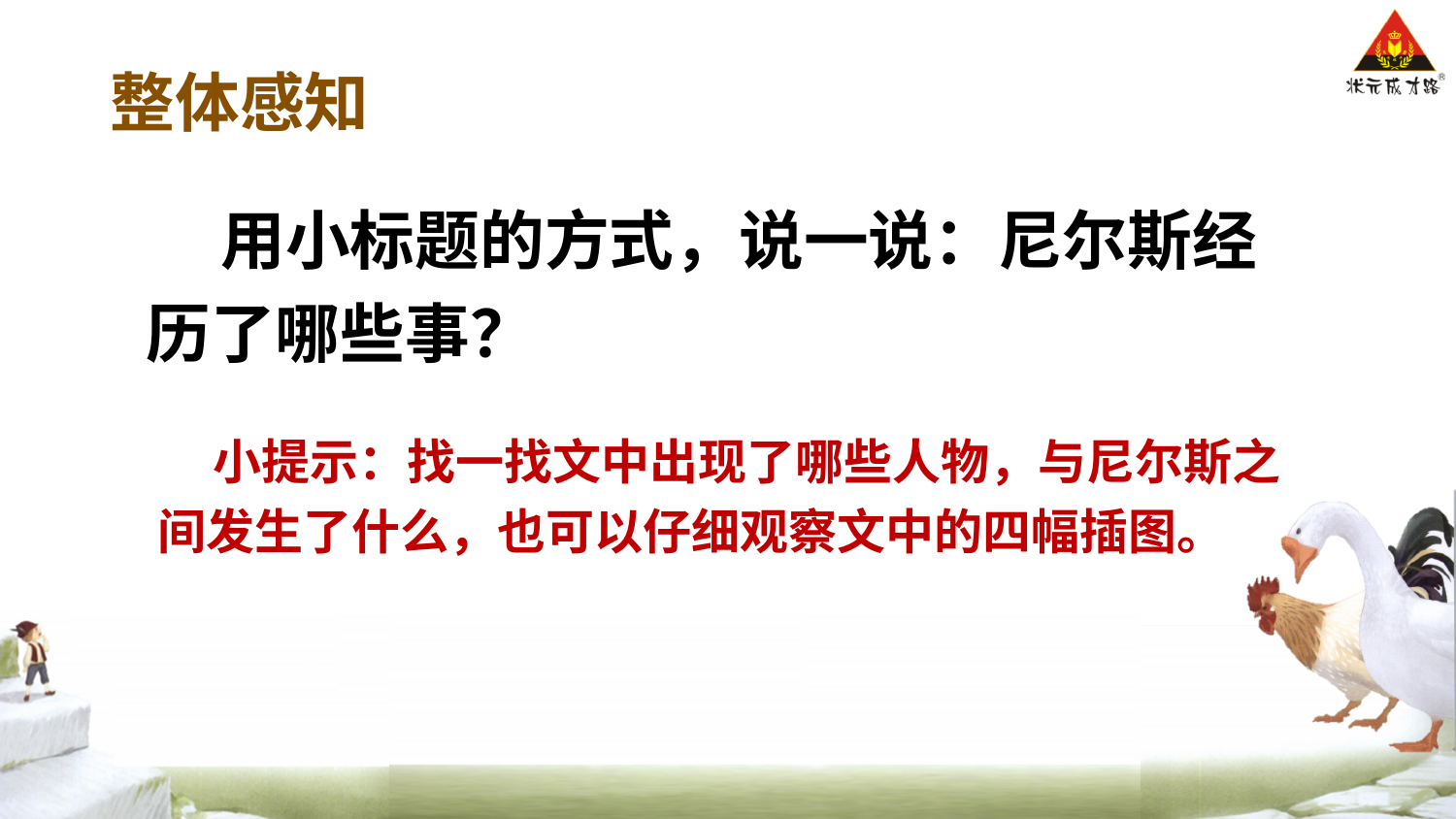

整体感知
    用小标题的方式，说一说：尼尔斯经历了哪些事？
    小提示：找一找文中出现了哪些人物，与尼尔斯之间发生了什么，也可以仔细观察文中的四幅插图。